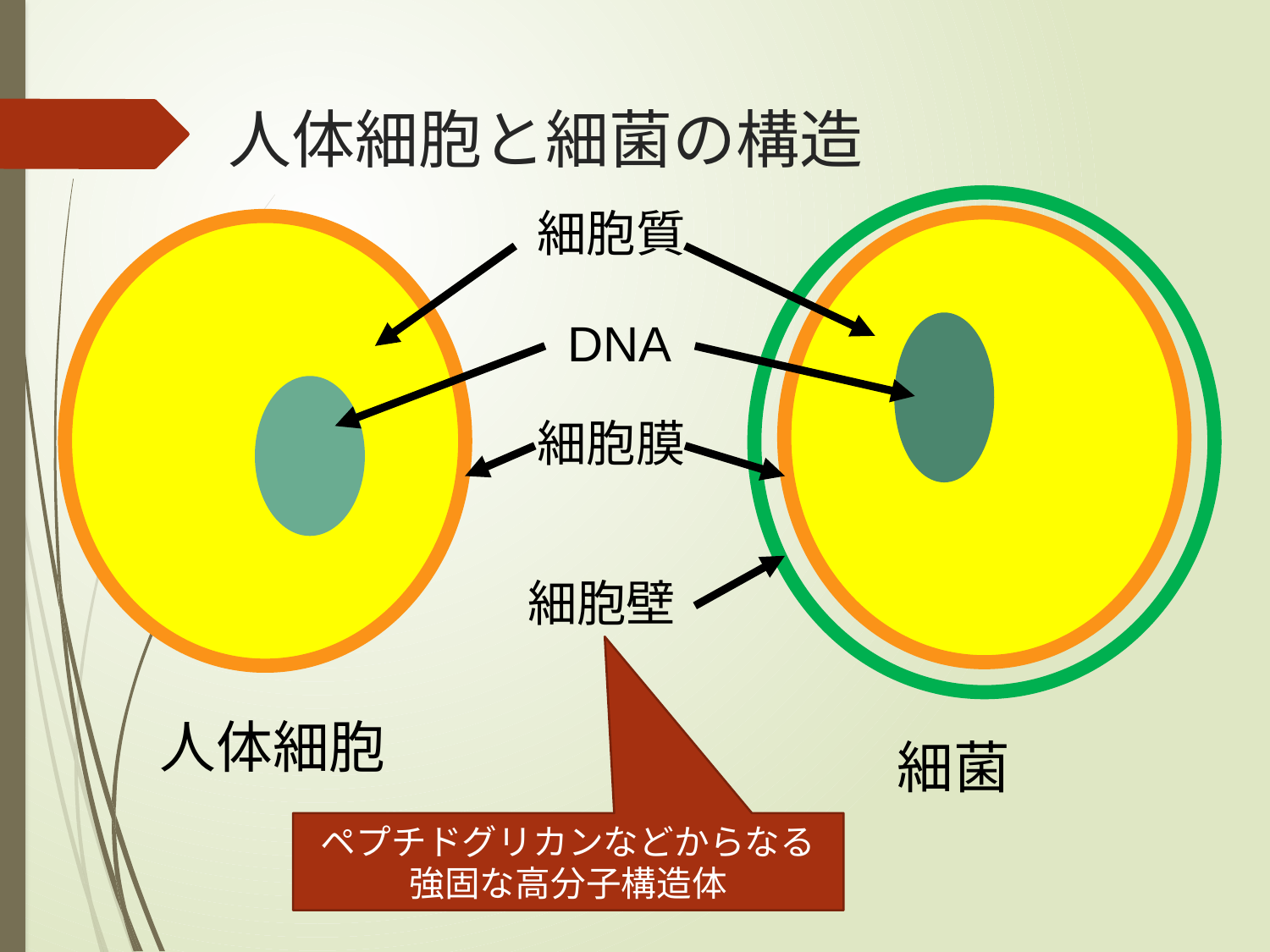

# 人体細胞と細菌の構造

細胞質

DNA

細胞膜

細胞壁
人体細胞
細菌
ペプチドグリカンなどからなる
強固な高分子構造体